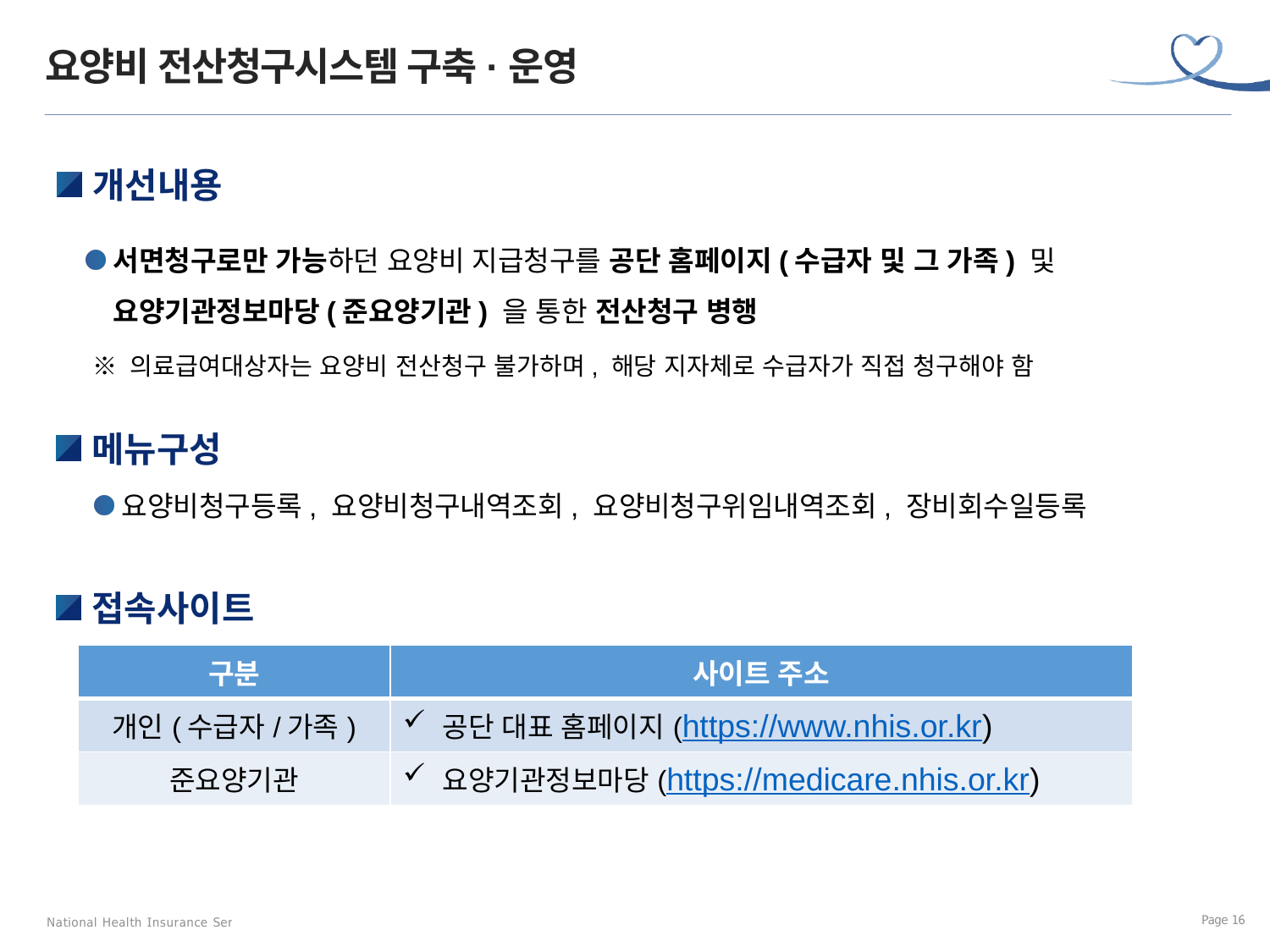

요양비 전산청구시스템 구축·운영
개선내용
서면청구로만 가능하던 요양비 지급청구를 공단 홈페이지(수급자 및 그 가족) 및 요양기관정보마당(준요양기관) 을 통한 전산청구 병행
 ※ 의료급여대상자는 요양비 전산청구 불가하며, 해당 지자체로 수급자가 직접 청구해야 함

메뉴구성
요양비청구등록, 요양비청구내역조회, 요양비청구위임내역조회, 장비회수일등록
접속사이트
| 구분 | 사이트 주소 |
| --- | --- |
| 개인(수급자/가족) | 공단 대표 홈페이지(https://www.nhis.or.kr) |
| 준요양기관 | 요양기관정보마당(https://medicare.nhis.or.kr) |